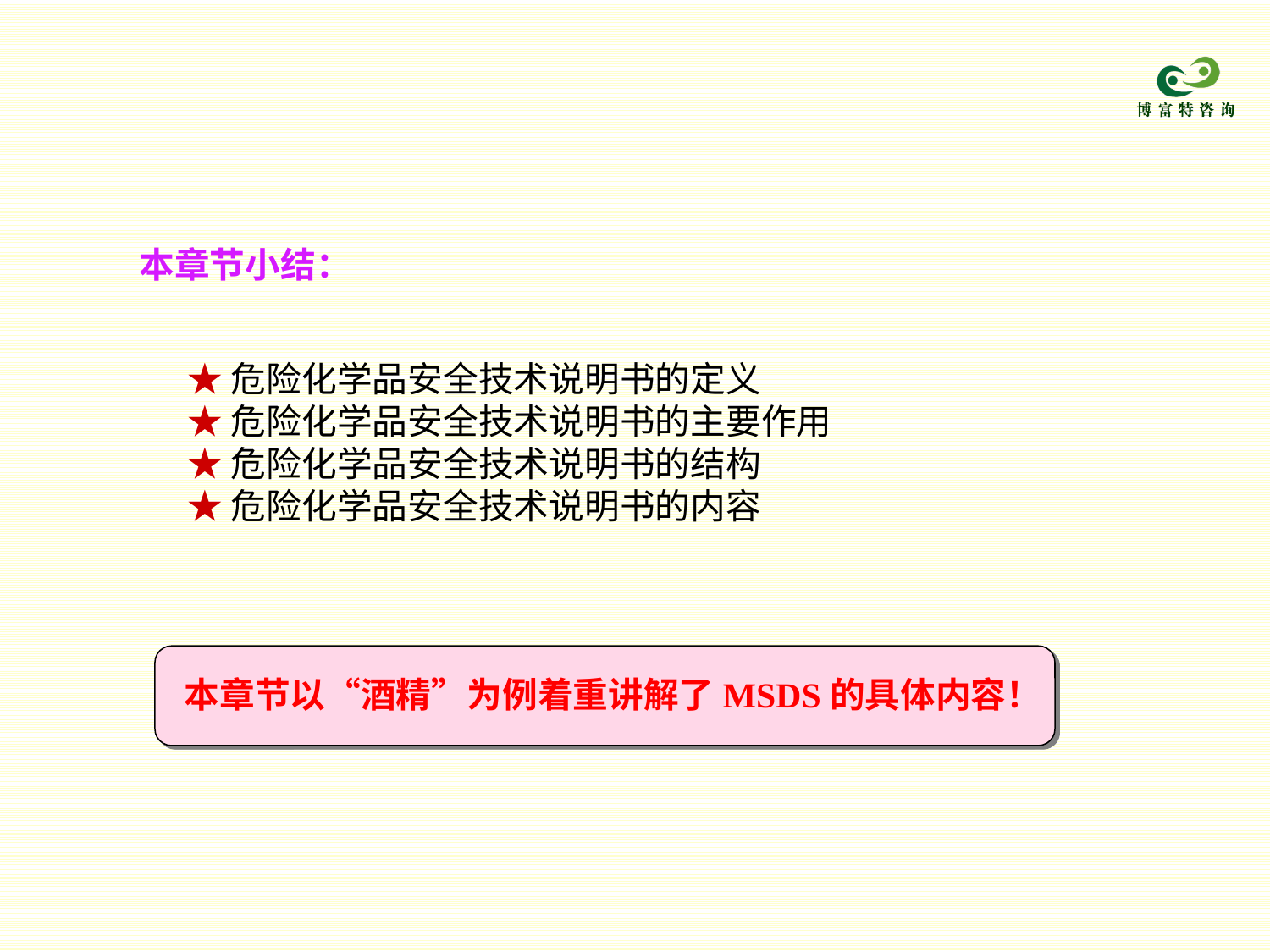

本章节小结：
★危险化学品安全技术说明书的定义
★危险化学品安全技术说明书的主要作用
★危险化学品安全技术说明书的结构
★危险化学品安全技术说明书的内容

本章节以“酒精”为例着重讲解了MSDS的具体内容！